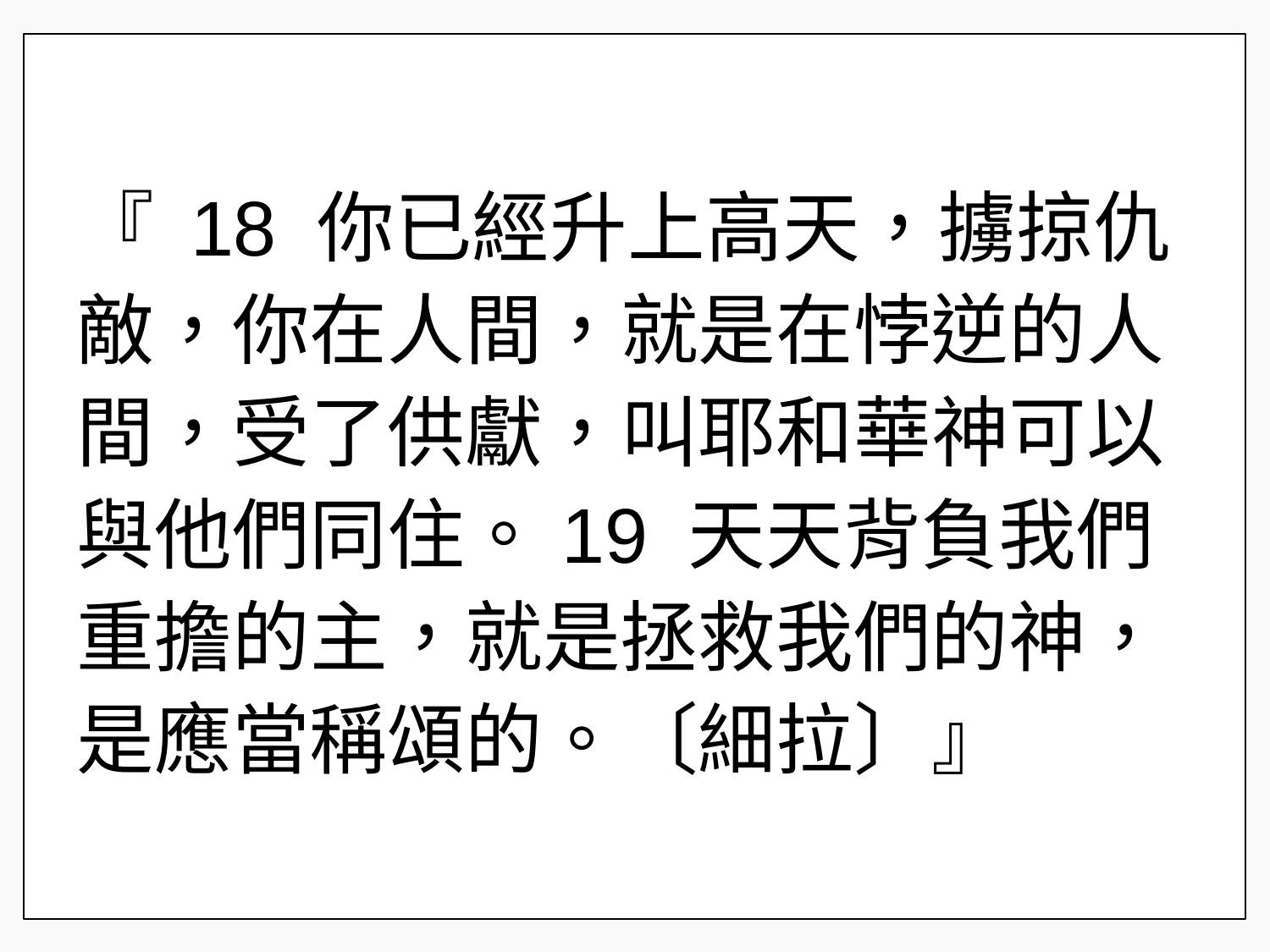

『 18 你已經升上高天，擄掠仇敵，你在人間，就是在悖逆的人間，受了供獻，叫耶和華神可以與他們同住。19 天天背負我們重擔的主，就是拯救我們的神，是應當稱頌的。〔細拉〕』